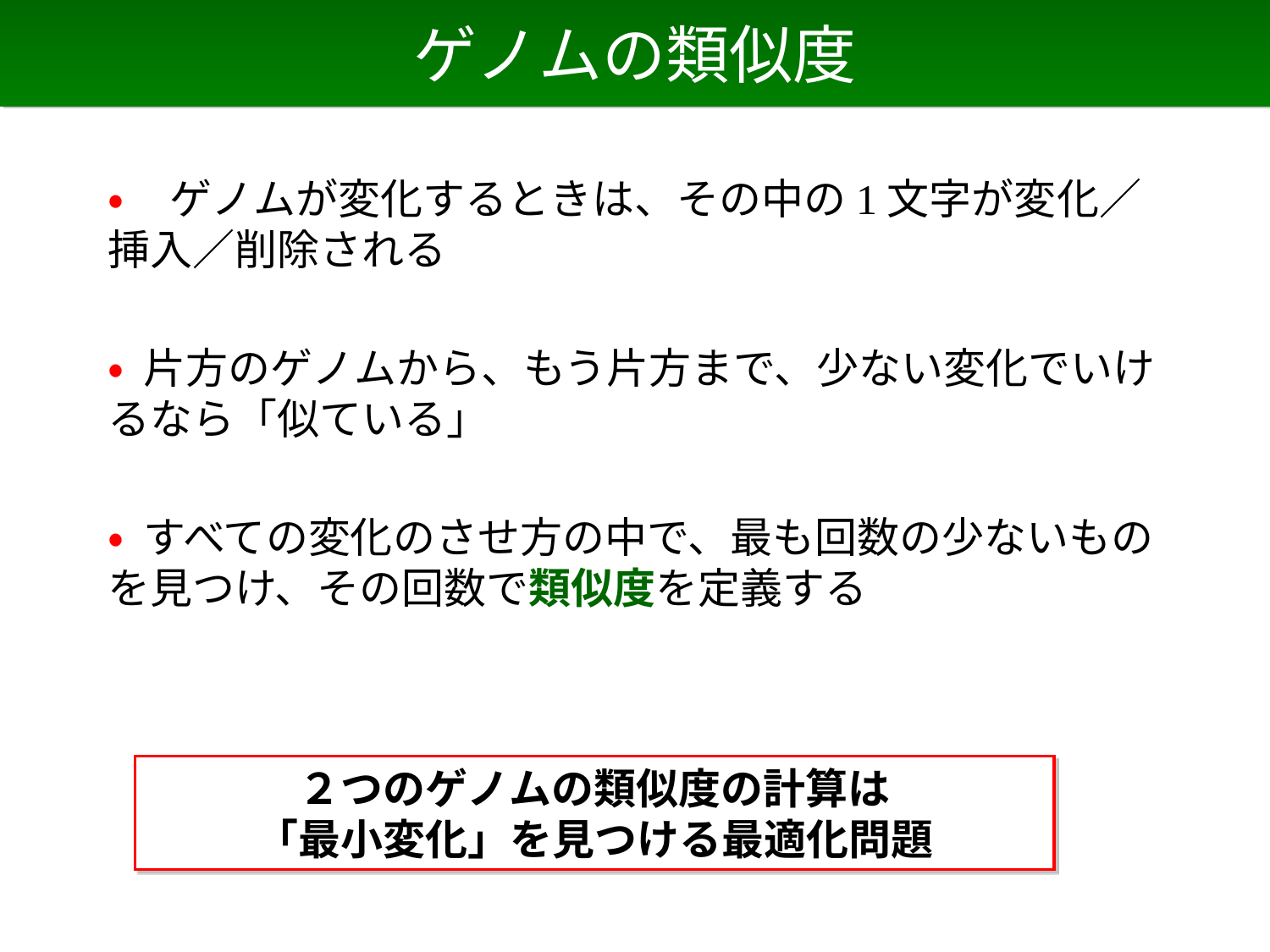

# ゲノムの類似度
• ゲノムが変化するときは、その中の1文字が変化／挿入／削除される

• 片方のゲノムから、もう片方まで、少ない変化でいけるなら「似ている」

• すべての変化のさせ方の中で、最も回数の少ないものを見つけ、その回数で類似度を定義する
２つのゲノムの類似度の計算は
「最小変化」を見つける最適化問題